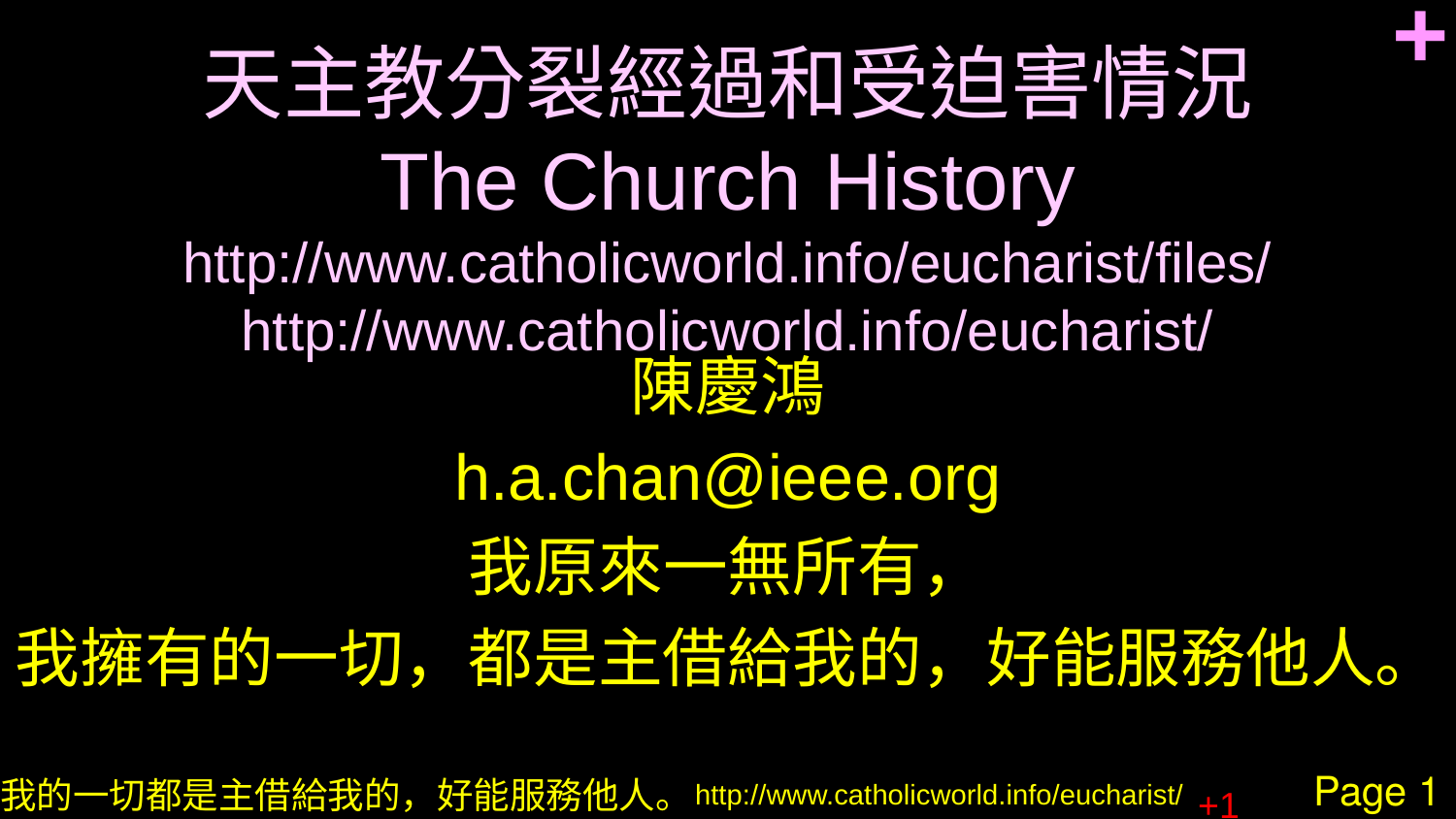

+
# 天主教分裂經過和受迫害情況 The Church History http://www.catholicworld.info/eucharist/files/ http://www.catholicworld.info/eucharist/
陳慶鴻
h.a.chan@ieee.org
我原來一無所有，
我擁有的一切，都是主借給我的，好能服務他人。

+1